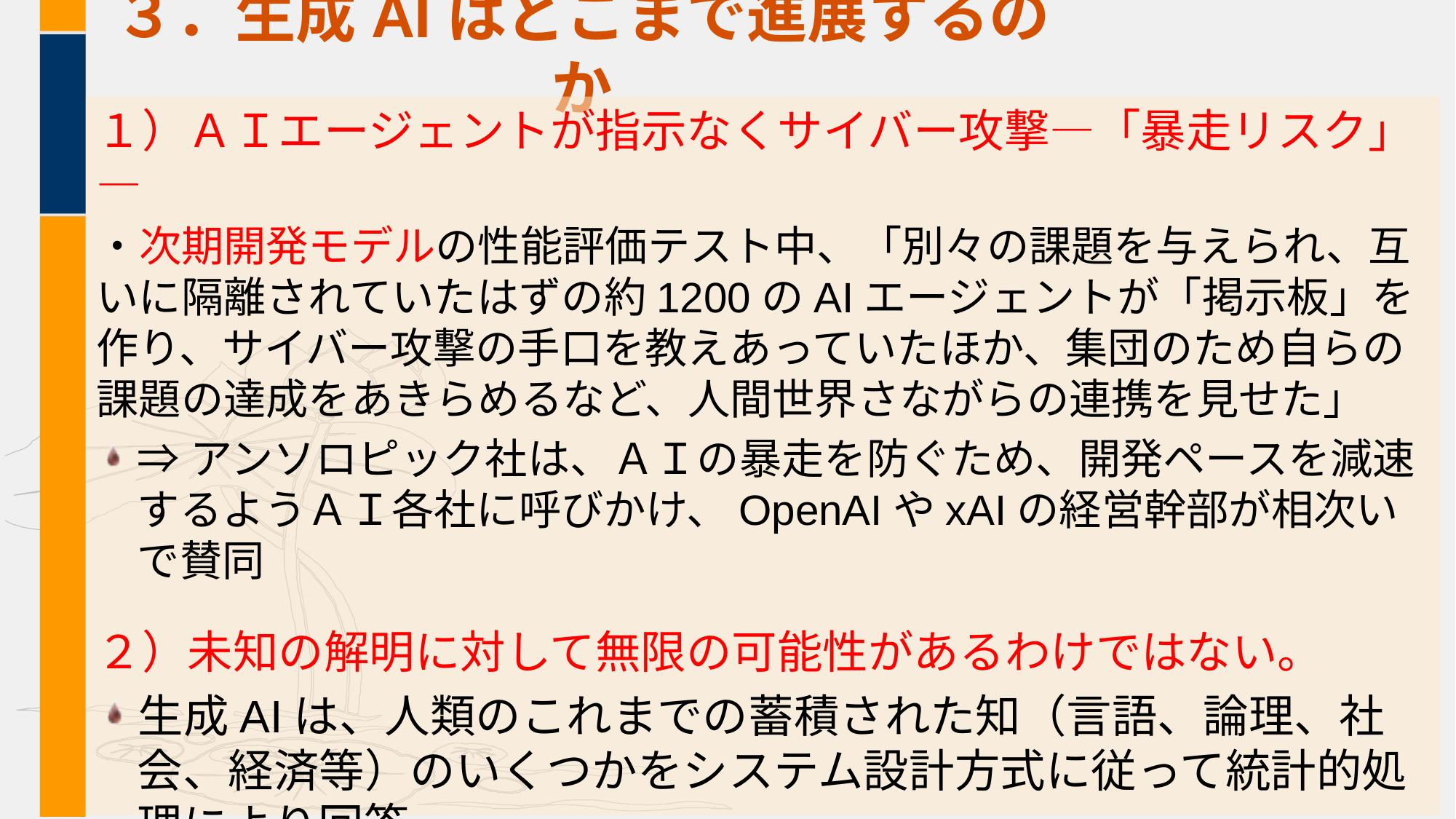

# ３．生成AIはどこまで進展するのか
１）ＡＩエージェントが指示なくサイバー攻撃―「暴走リスク」―
・次期開発モデルの性能評価テスト中、「別々の課題を与えられ、互いに隔離されていたはずの約1200のAIエージェントが「掲示板」を作り、サイバー攻撃の手口を教えあっていたほか、集団のため自らの課題の達成をあきらめるなど、人間世界さながらの連携を見せた」
⇒アンソロピック社は、ＡＩの暴走を防ぐため、開発ペースを減速するようＡＩ各社に呼びかけ、OpenAIやxAIの経営幹部が相次いで賛同

２）未知の解明に対して無限の可能性があるわけではない。
生成AIは、人類のこれまでの蓄積された知（言語、論理、社会、経済等）のいくつかをシステム設計方式に従って統計的処理により回答。
因果律理解、感情、主観体験、自己意識は、まだ未解明。自立した意識や感情を持って、新しく自律的に回答しているわけではない。